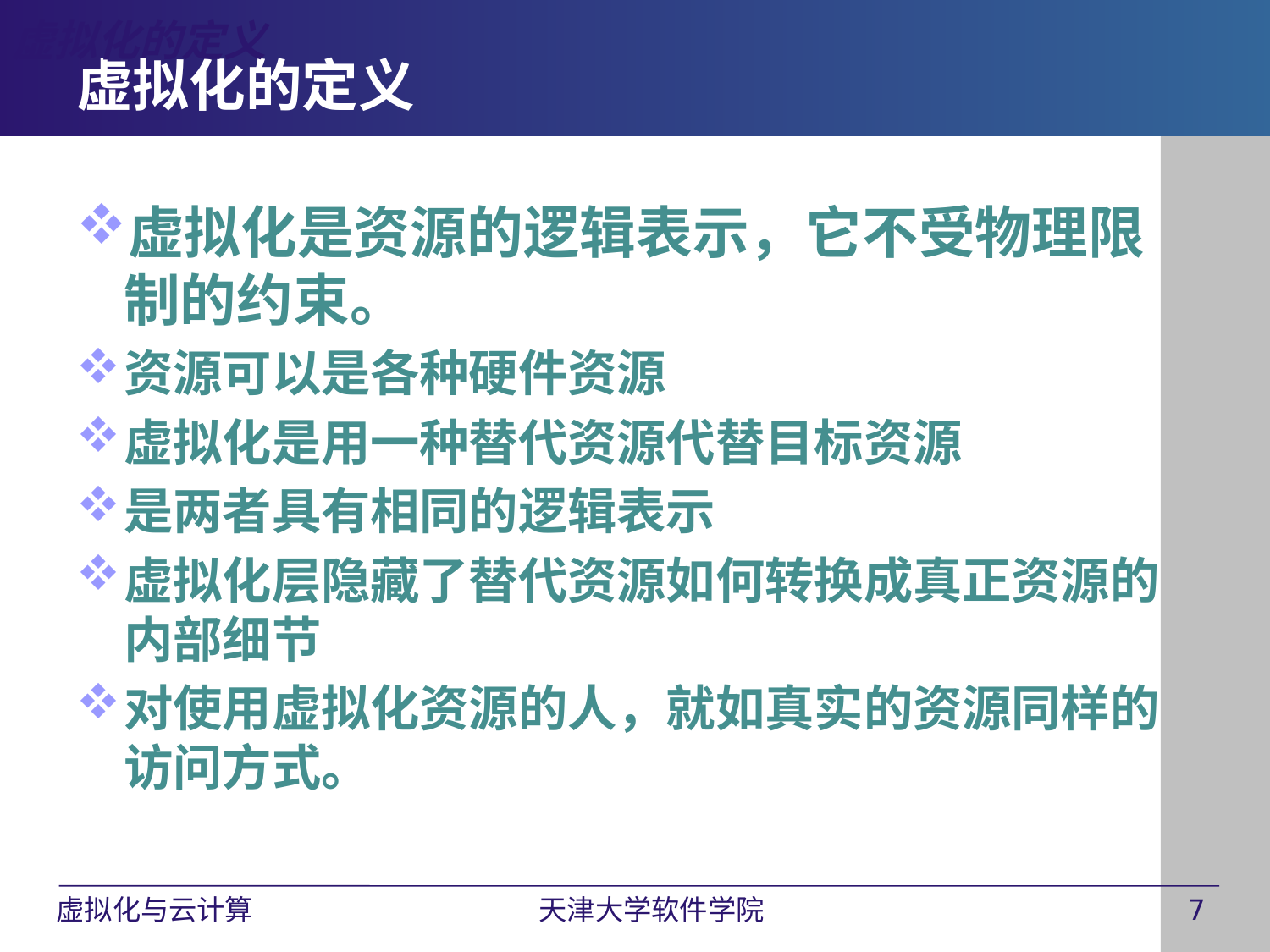

虚拟化的定义
# 虚拟化的定义
虚拟化是资源的逻辑表示，它不受物理限制的约束。
资源可以是各种硬件资源
虚拟化是用一种替代资源代替目标资源
是两者具有相同的逻辑表示
虚拟化层隐藏了替代资源如何转换成真正资源的内部细节
对使用虚拟化资源的人，就如真实的资源同样的访问方式。